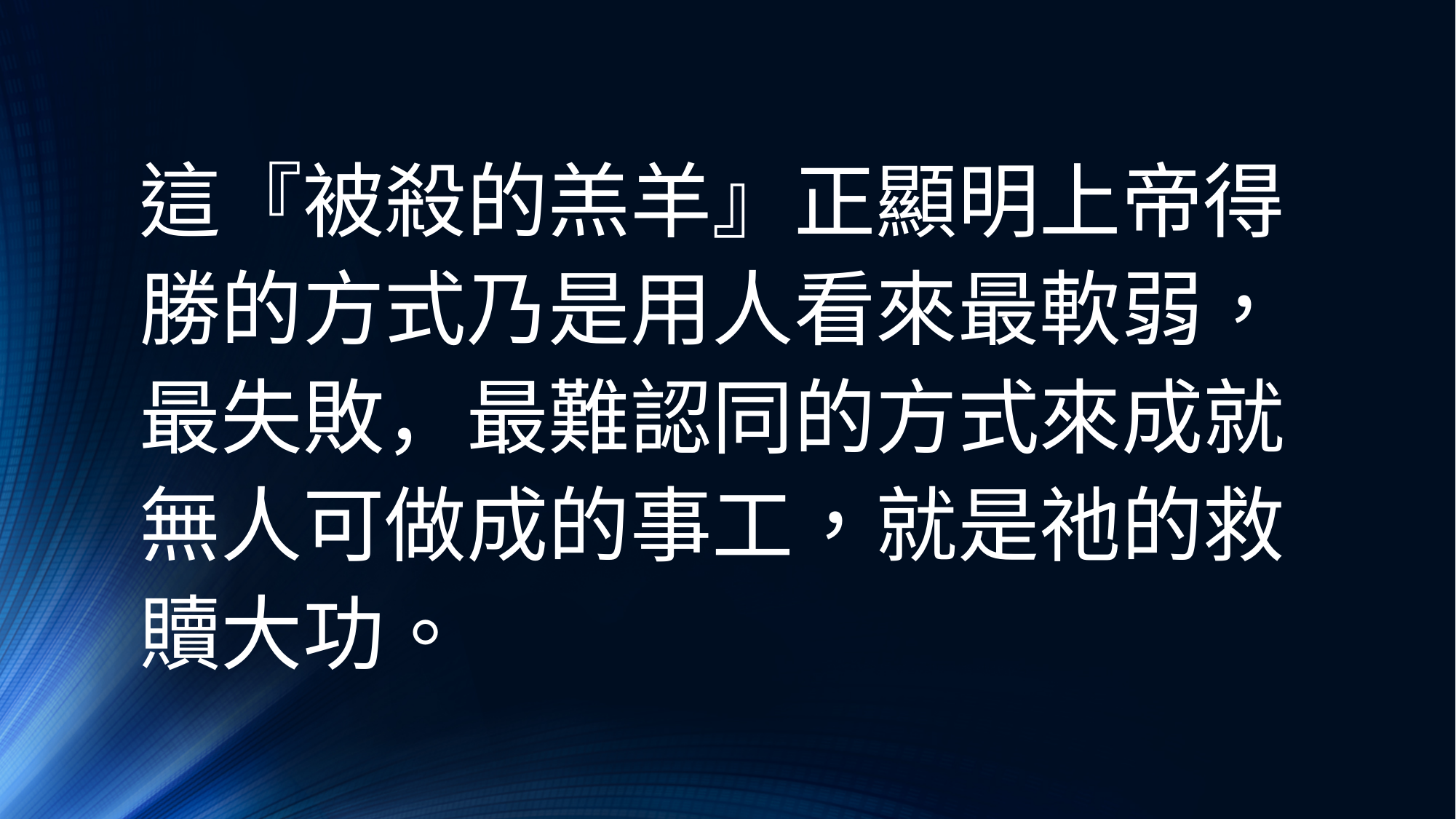

這『被殺的羔羊』正顯明上帝得勝的方式乃是用人看來最軟弱，最失敗，最難認同的方式來成就無人可做成的事工，就是祂的救贖大功。